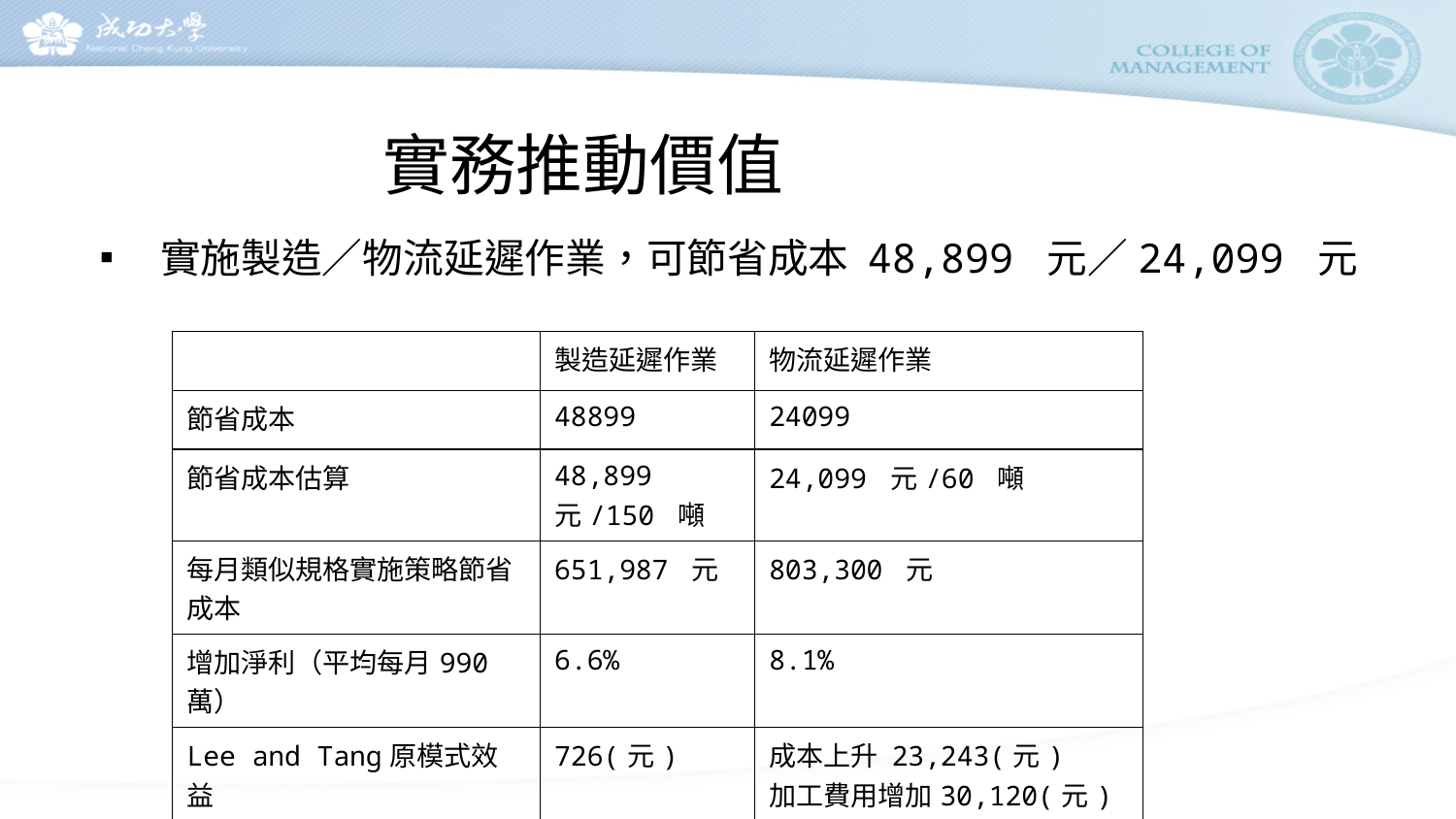

# 實務推動價值
實施製造／物流延遲作業，可節省成本 48,899 元／24,099 元

|  | 製造延遲作業 | 物流延遲作業 |
| --- | --- | --- |
| 節省成本 | 48899 | 24099 |
| 節省成本估算 | 48,899 元/150 噸 | 24,099 元/60 噸 |
| 每月類似規格實施策略節省成本 | 651,987 元 | 803,300 元 |
| 增加淨利（平均每月990萬） | 6.6% | 8.1% |
| Lee and Tang原模式效益 | 726(元) | 成本上升 23,243(元) 加工費用增加30,120(元) 存貨成本降低 6,877(元) |
27